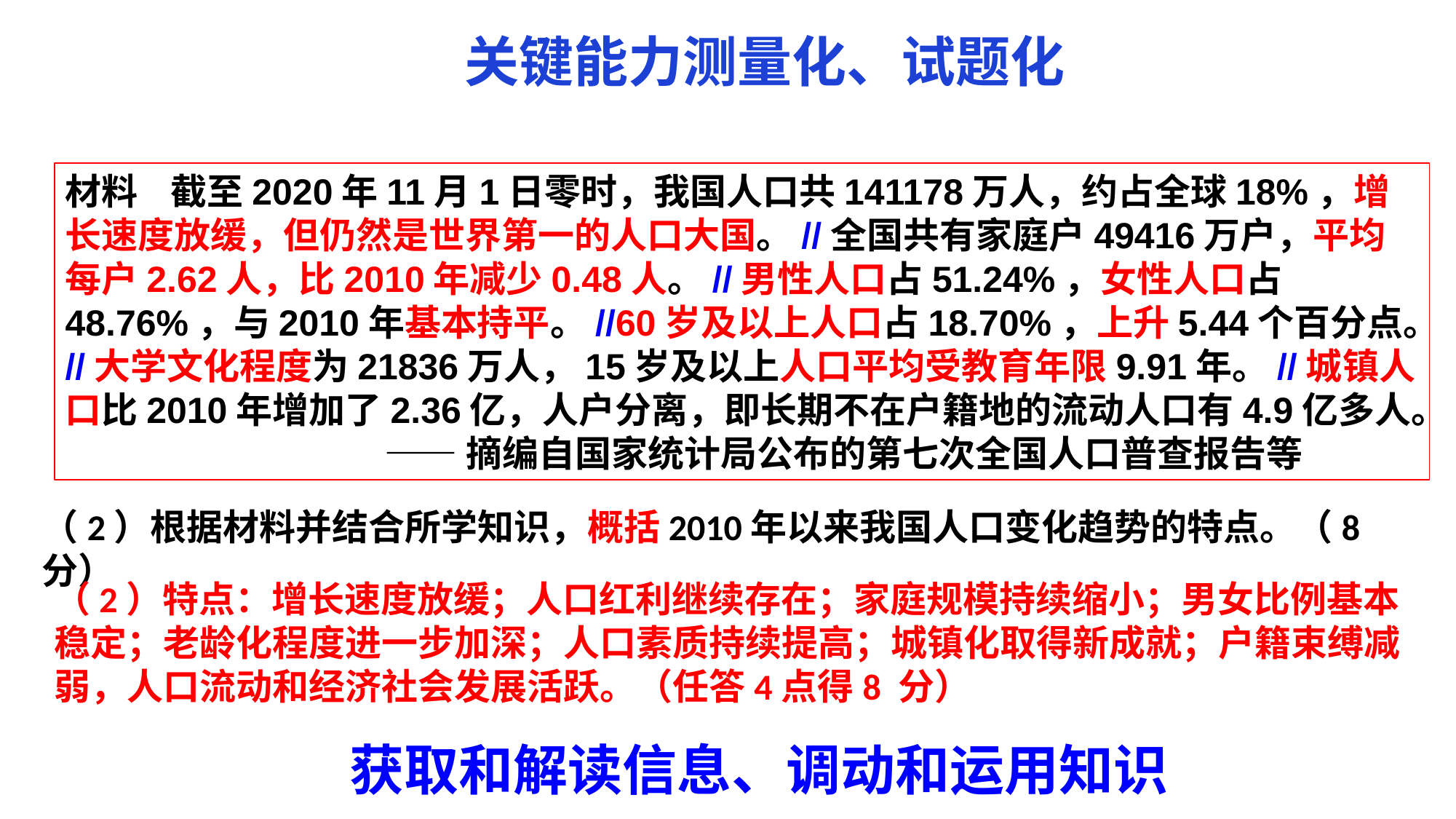

关键能力测量化、试题化
材料    截至2020年11月1日零时，我国人口共141178万人，约占全球18%，增长速度放缓，但仍然是世界第一的人口大国。//全国共有家庭户49416万户，平均每户2.62人，比2010年减少0.48人。//男性人口占51.24%，女性人口占48.76%，与2010年基本持平。//60岁及以上人口占18.70%，上升5.44个百分点。//大学文化程度为21836万人，15岁及以上人口平均受教育年限9.91年。//城镇人口比2010年增加了2.36亿，人户分离，即长期不在户籍地的流动人口有4.9亿多人。
                                       ——摘编自国家统计局公布的第七次全国人口普查报告等
（2）根据材料并结合所学知识，概括2010年以来我国人口变化趋势的特点。（8分）
（2）特点：增长速度放缓；人口红利继续存在；家庭规模持续缩小；男女比例基本稳定；老龄化程度进一步加深；人口素质持续提高；城镇化取得新成就；户籍束缚减弱，人口流动和经济社会发展活跃。（任答4点得8 分）
获取和解读信息、调动和运用知识